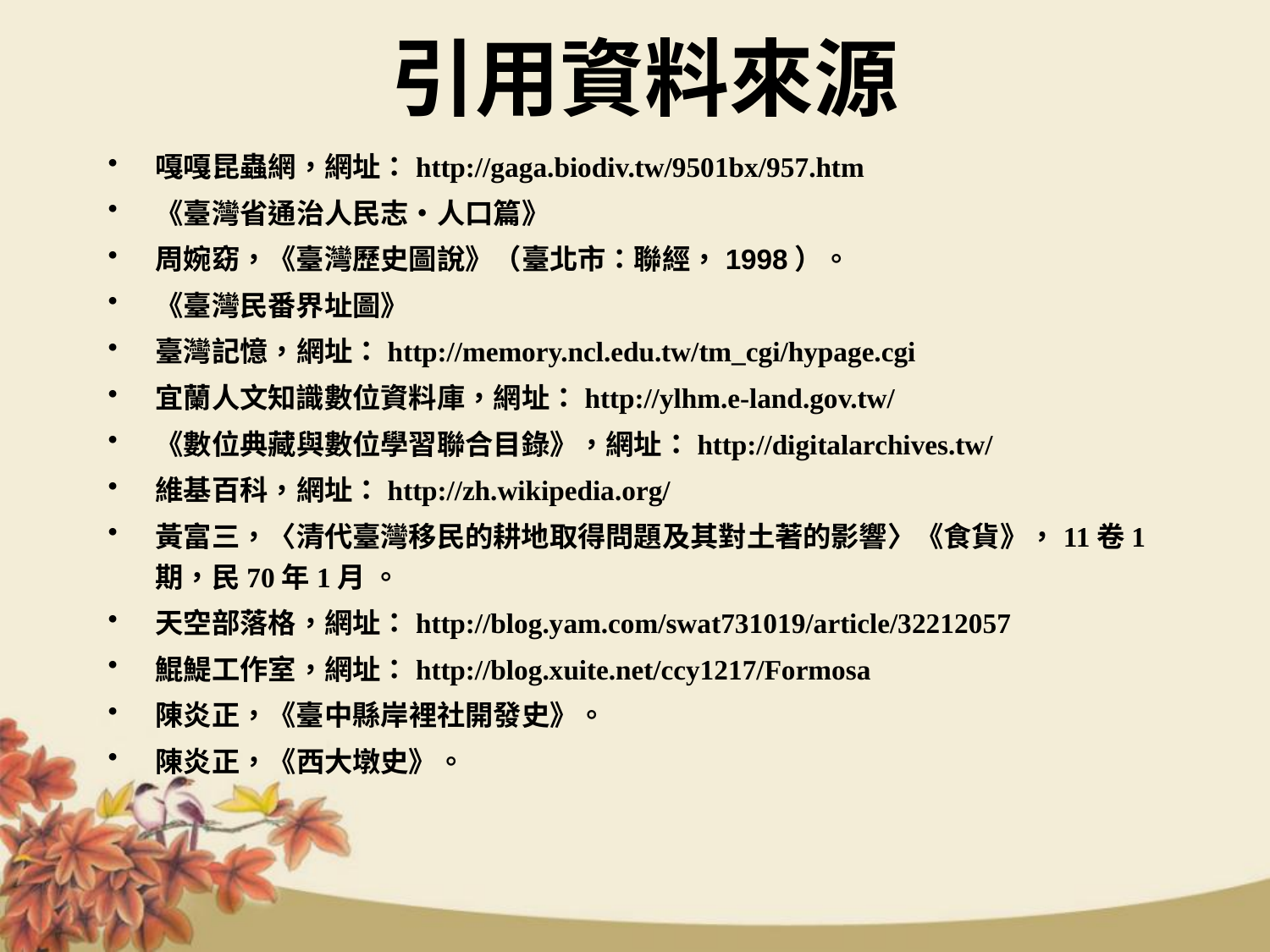

# 引用資料來源
嘎嘎昆蟲網，網址：http://gaga.biodiv.tw/9501bx/957.htm
《臺灣省通治人民志・人口篇》
周婉窈，《臺灣歷史圖說》（臺北市：聯經，1998）。
《臺灣民番界址圖》
臺灣記憶，網址：http://memory.ncl.edu.tw/tm_cgi/hypage.cgi
宜蘭人文知識數位資料庫，網址：http://ylhm.e-land.gov.tw/
《數位典藏與數位學習聯合目錄》，網址：http://digitalarchives.tw/
維基百科，網址：http://zh.wikipedia.org/
黃富三，〈清代臺灣移民的耕地取得問題及其對土著的影響〉《食貨》，11卷1期，民70年1月 。
天空部落格，網址：http://blog.yam.com/swat731019/article/32212057
鯤鯷工作室，網址：http://blog.xuite.net/ccy1217/Formosa
陳炎正，《臺中縣岸裡社開發史》。
陳炎正，《西大墩史》。